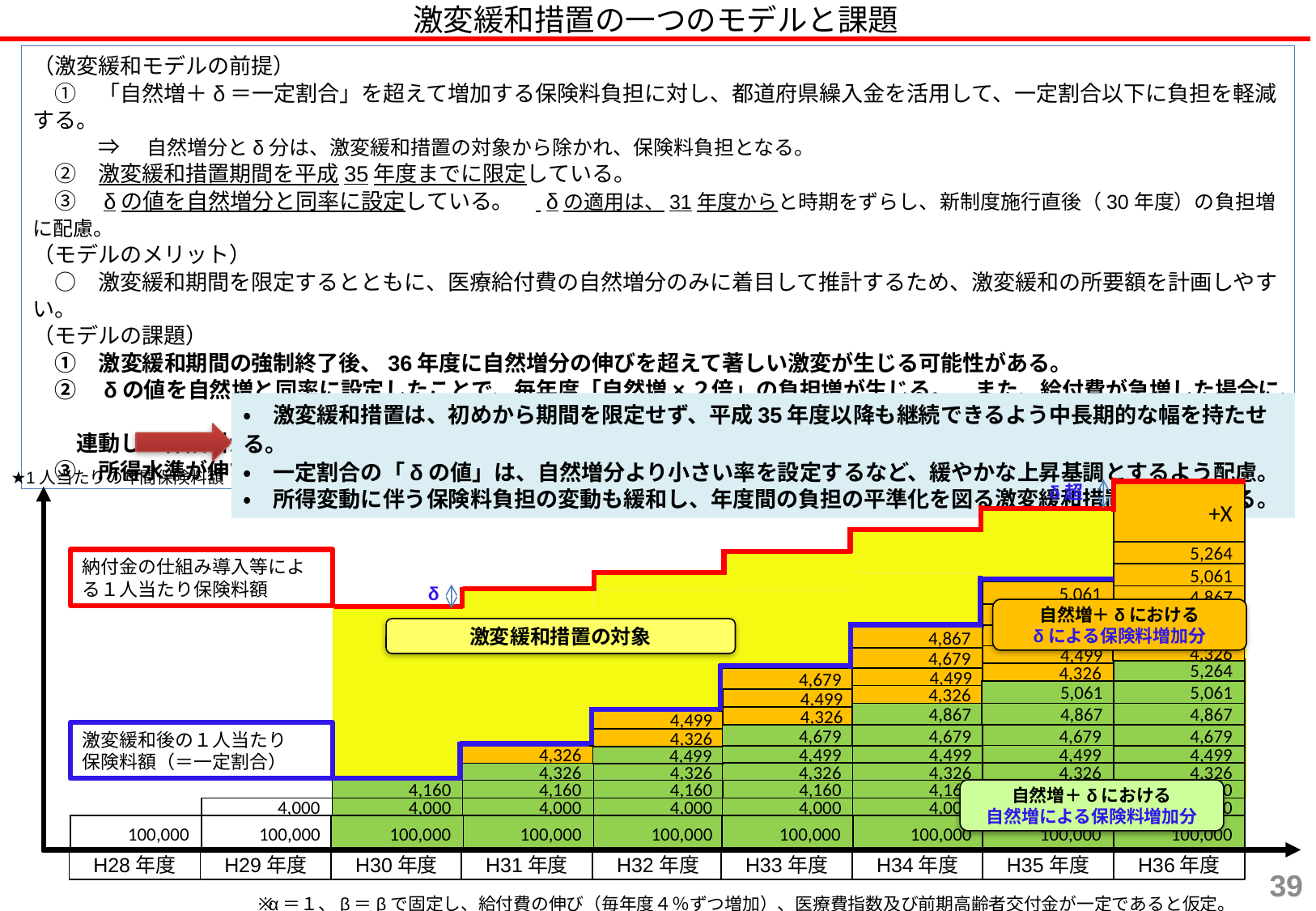

# 激変緩和措置の一つのモデルと課題
（激変緩和モデルの前提）
　①　「自然増＋δ＝一定割合」を超えて増加する保険料負担に対し、都道府県繰入金を活用して、一定割合以下に負担を軽減する。
　　　⇒　 自然増分とδ分は、激変緩和措置の対象から除かれ、保険料負担となる。
　②　激変緩和措置期間を平成35年度までに限定している。
　③　δの値を自然増分と同率に設定している。　 δの適用は、31年度からと時期をずらし、新制度施行直後（30年度）の負担増に配慮。
（モデルのメリット）
　○　激変緩和期間を限定するとともに、医療給付費の自然増分のみに着目して推計するため、激変緩和の所要額を計画しやすい。
（モデルの課題）
　①　激変緩和期間の強制終了後、36年度に自然増分の伸びを超えて著しい激変が生じる可能性がある。
　②　δの値を自然増と同率に設定したことで、毎年度「自然増×２倍」の負担増が生じる。　また、給付費が急増した場合に、
　　連動して保険料が急激に増加する可能性がある。
　③　所得水準が伸びたときの急激な負担増に対応できない可能性がある。
・　激変緩和措置は、初めから期間を限定せず、平成35年度以降も継続できるよう中長期的な幅を持たせる。
・　一定割合の「δの値」は、自然増分より小さい率を設定するなど、緩やかな上昇基調とするよう配慮。
・　所得変動に伴う保険料負担の変動も緩和し、年度間の負担の平準化を図る激変緩和措置モデルとする。

★1人当たりの年間保険料額
δ超
+X

5,264
納付金の仕組み導入等による１人当たり保険料額

5,061

δ
5,061

4,867

自然増＋δにおける
δによる保険料増加分
4,867
4,679

激変緩和措置の対象
4,679
4,867
4,499
4,326
4,499
4,679
5,264
4,326
4,499
4,679
5,061
5,061
4,326
4,499
4,867
4,867
4,867
4,326
4,499
激変緩和後の１人当たり
保険料額（＝一定割合）
4,679
4,679
4,679
4,679
4,326
4,499
4,499
4,499
4,499
4,326
4,499
4,326
4,326
4,326
4,326
4,326
4,326
自然増＋δにおける
自然増による保険料増加分
4,160
4,160
4,160
4,160
4,160
4,160
4,160
4,000
4,000
4,000
4,000
4,000
4,000
4,000
4,000
100,000
100,000
100,000
100,000
100,000
100,000
100,000
100,000
100,000
H28年度
H29年度
H30年度
H31年度
H32年度
H33年度
H34年度
H35年度
H36年度
39
※α＝１、β＝βで固定し、給付費の伸び（毎年度４％ずつ増加）、医療費指数及び前期高齢者交付金が一定であると仮定。